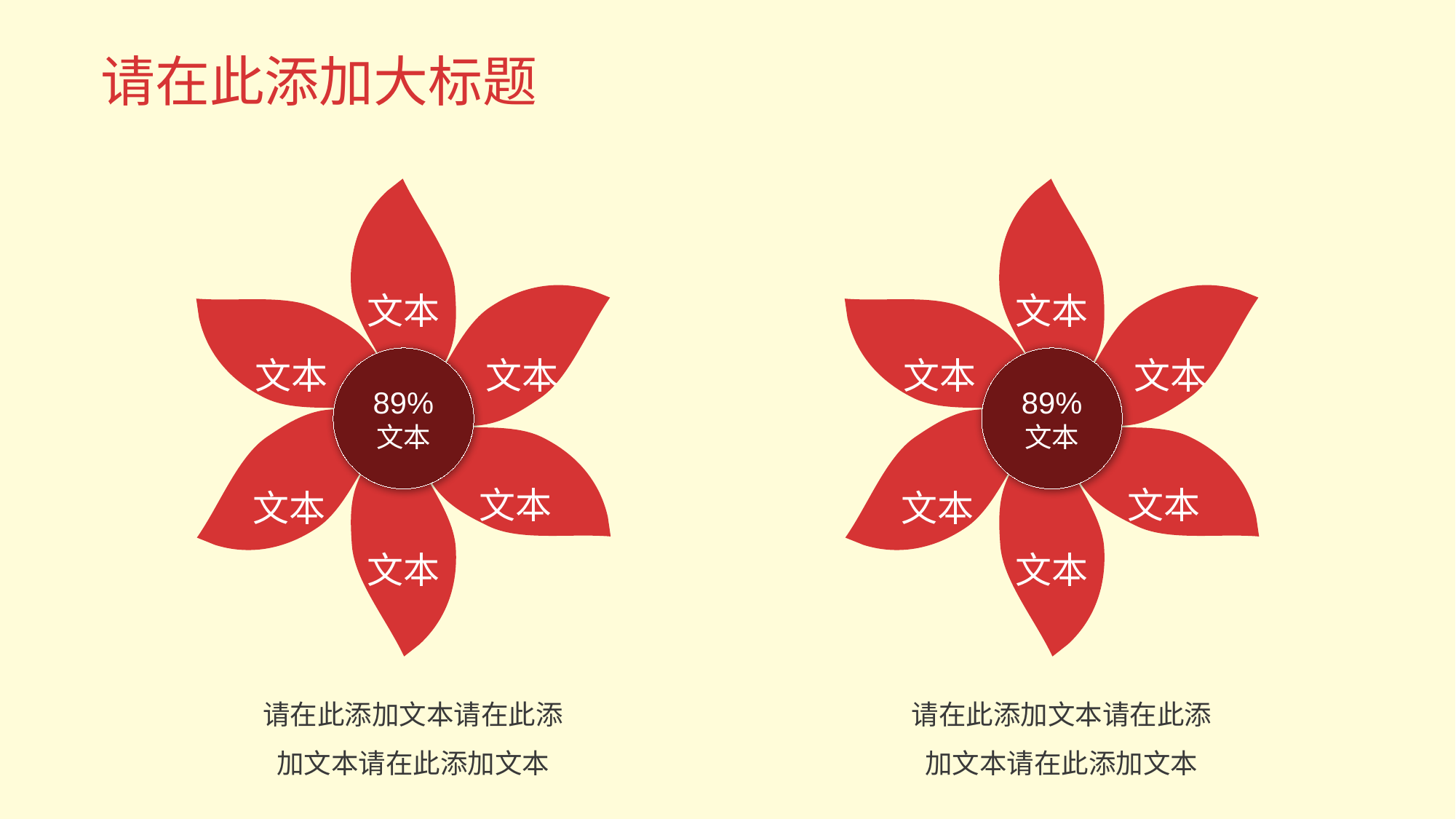

# 请在此添加大标题

文本
文本
文本
文本
文本
文本
89%
文本
89%
文本

文本
文本
文本
文本
文本
文本
请在此添加文本请在此添加文本请在此添加文本
请在此添加文本请在此添加文本请在此添加文本